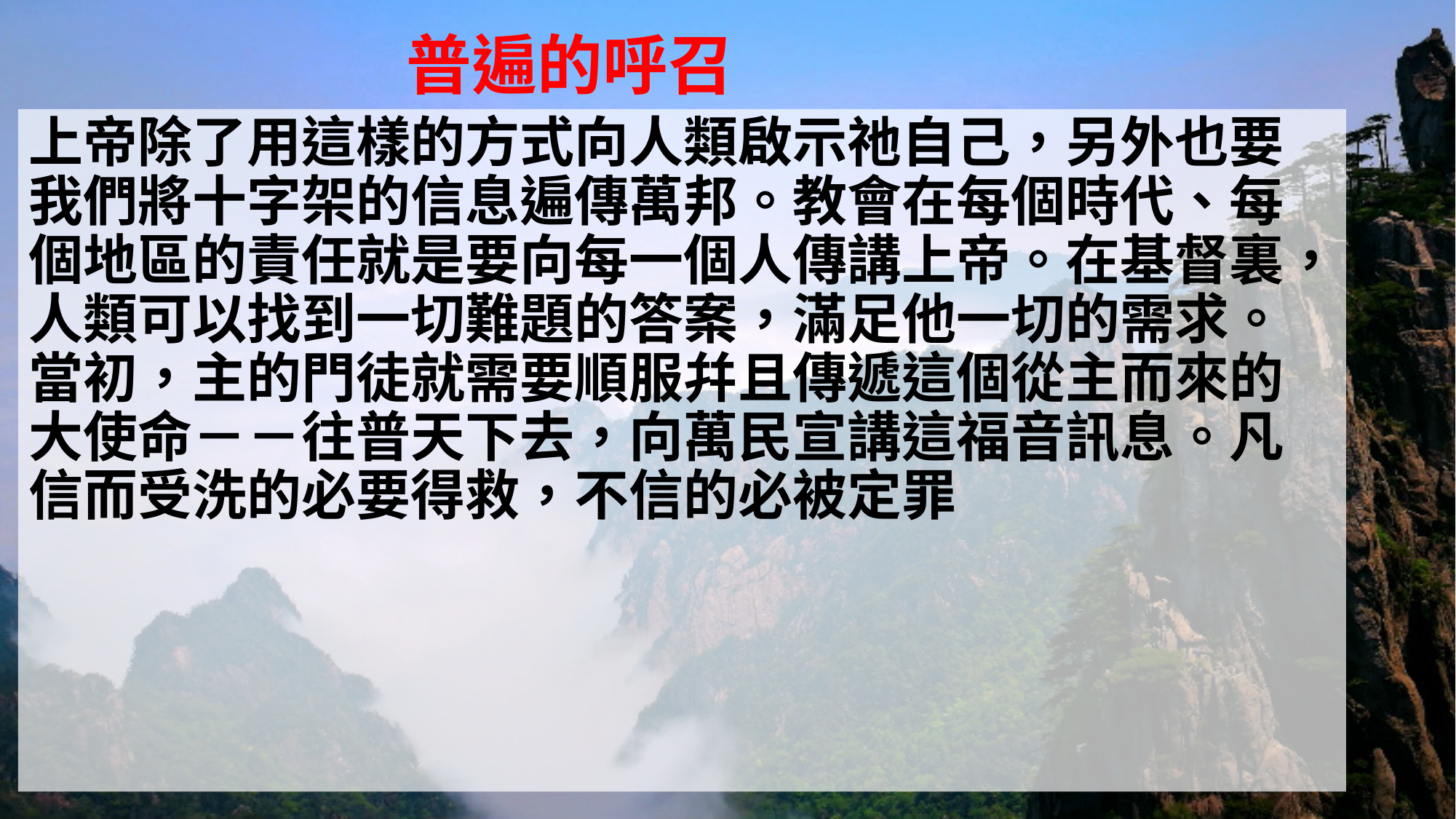

# 普遍的呼召
上帝除了用這樣的方式向人類啟示祂自己，另外也要我們將十字架的信息遍傳萬邦。教會在每個時代、每個地區的責任就是要向每一個人傳講上帝。在基督裏，人類可以找到一切難題的答案，滿足他一切的需求。當初，主的門徒就需要順服幷且傳遞這個從主而來的大使命－－往普天下去，向萬民宣講這福音訊息。凡信而受洗的必要得救，不信的必被定罪